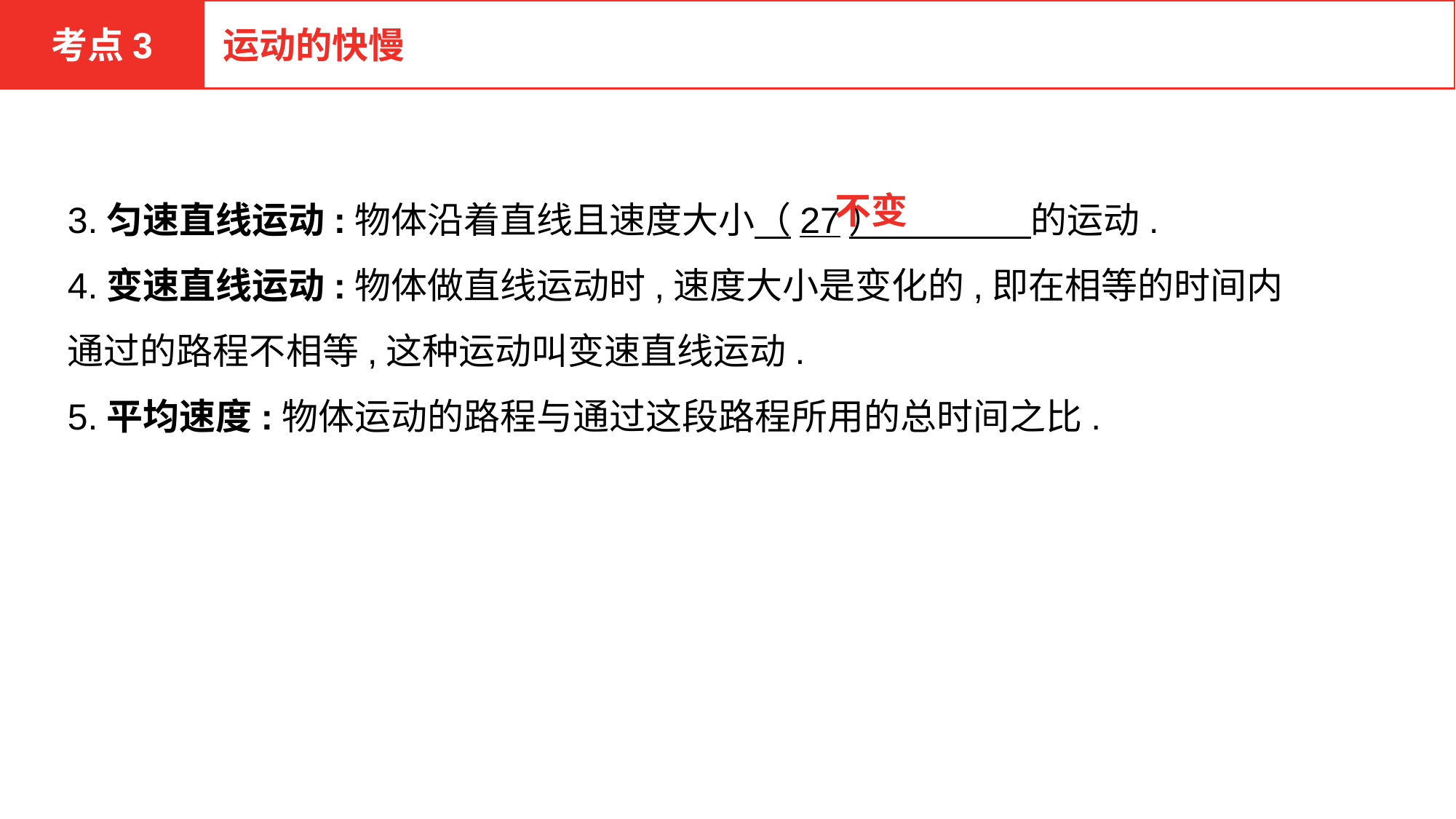

考点3
运动的快慢
3.匀速直线运动:物体沿着直线且速度大小（27）　　　　的运动.
4.变速直线运动:物体做直线运动时,速度大小是变化的,即在相等的时间内通过的路程不相等,这种运动叫变速直线运动.
5.平均速度:物体运动的路程与通过这段路程所用的总时间之比.
不变